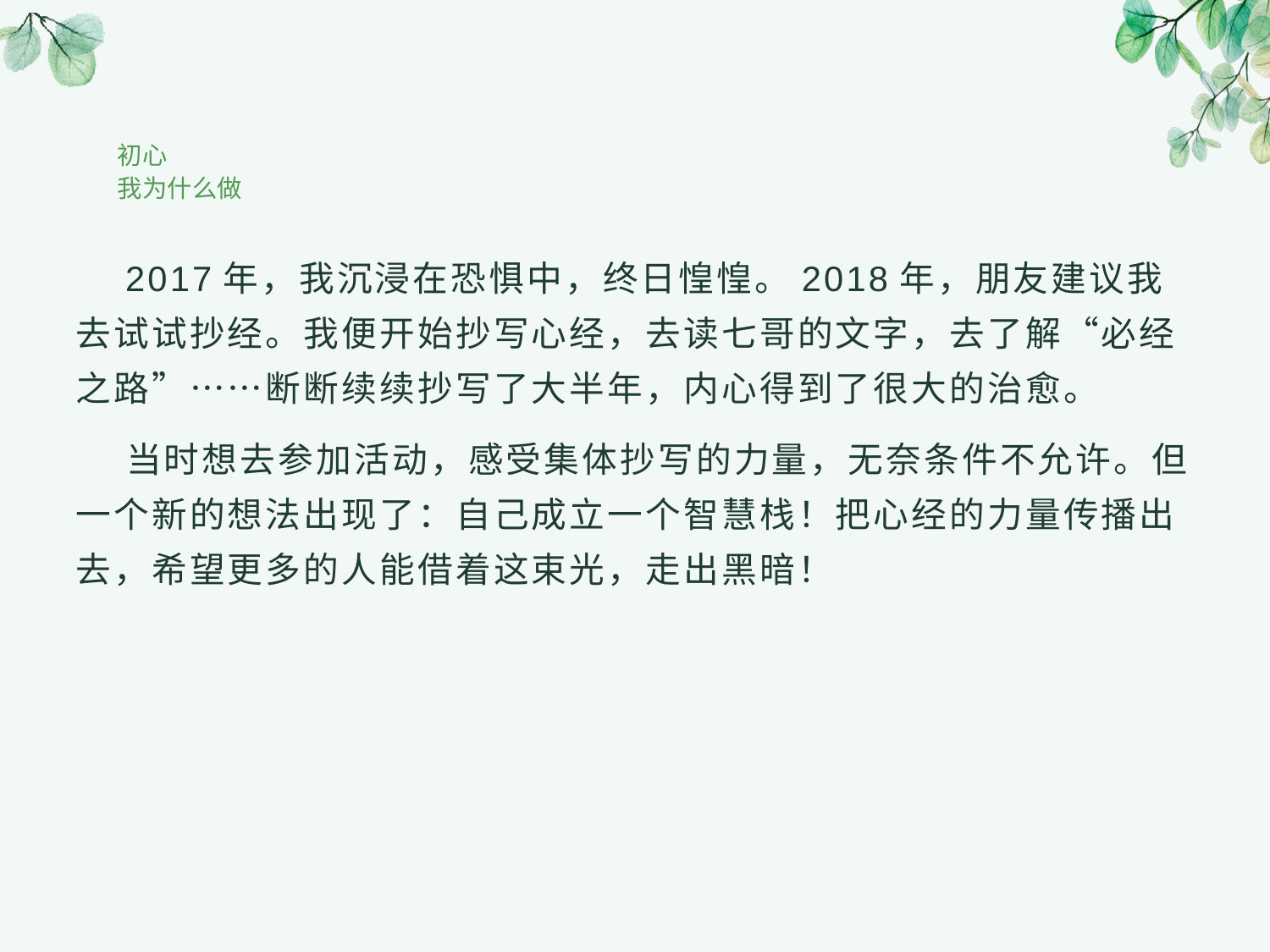

初心
我为什么做
    2017年，我沉浸在恐惧中，终日惶惶。2018年，朋友建议我去试试抄经。我便开始抄写心经，去读七哥的文字，去了解“必经之路”……断断续续抄写了大半年，内心得到了很大的治愈。
    当时想去参加活动，感受集体抄写的力量，无奈条件不允许。但一个新的想法出现了：自己成立一个智慧栈！把心经的力量传播出去，希望更多的人能借着这束光，走出黑暗！